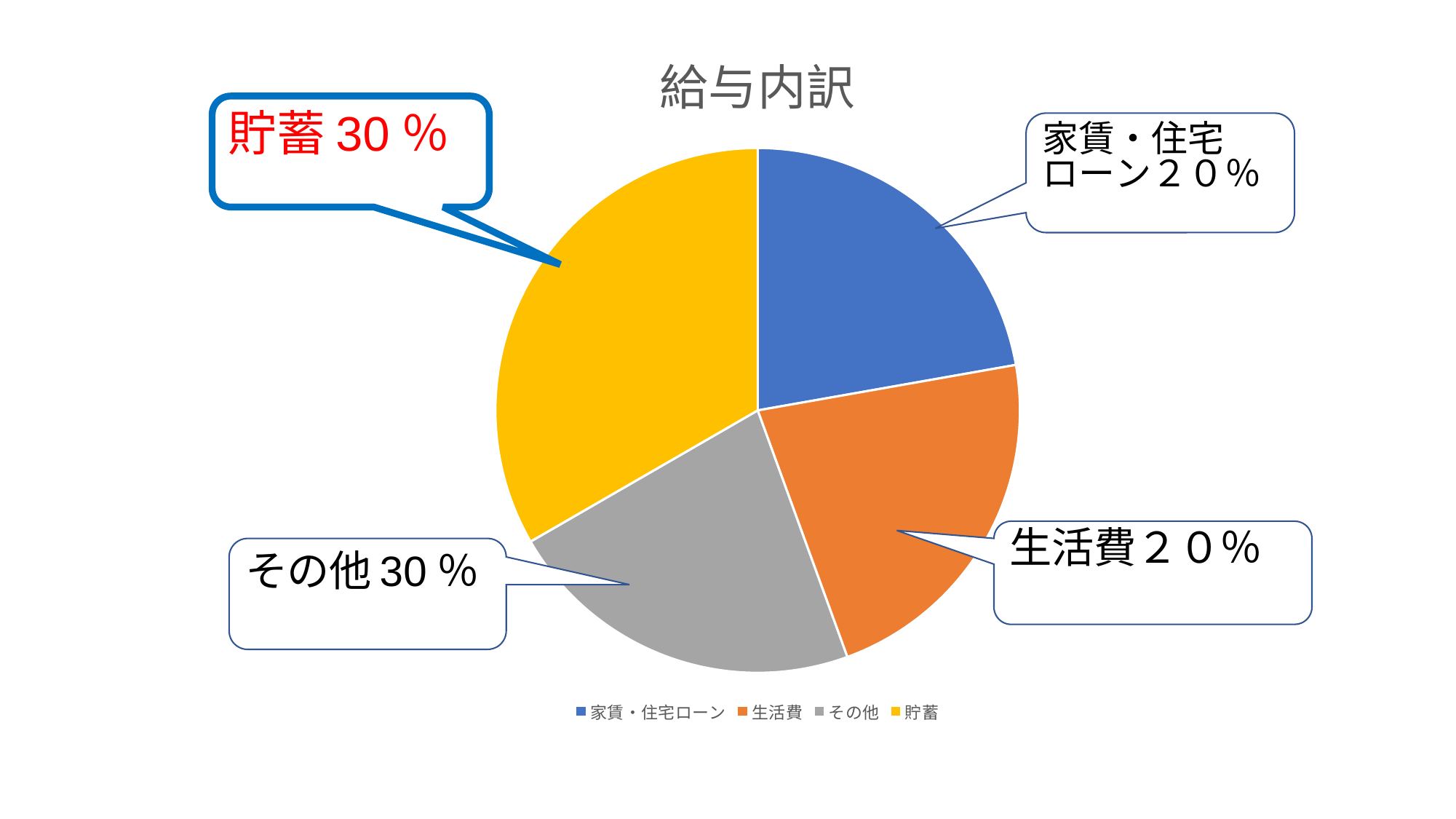

### Chart:

| Category | 給与内訳 |
|---|---|
| 家賃・住宅ローン | 20.0 |
| 生活費 | 20.0 |
| その他 | 20.0 |
| 貯蓄 | 30.0 |